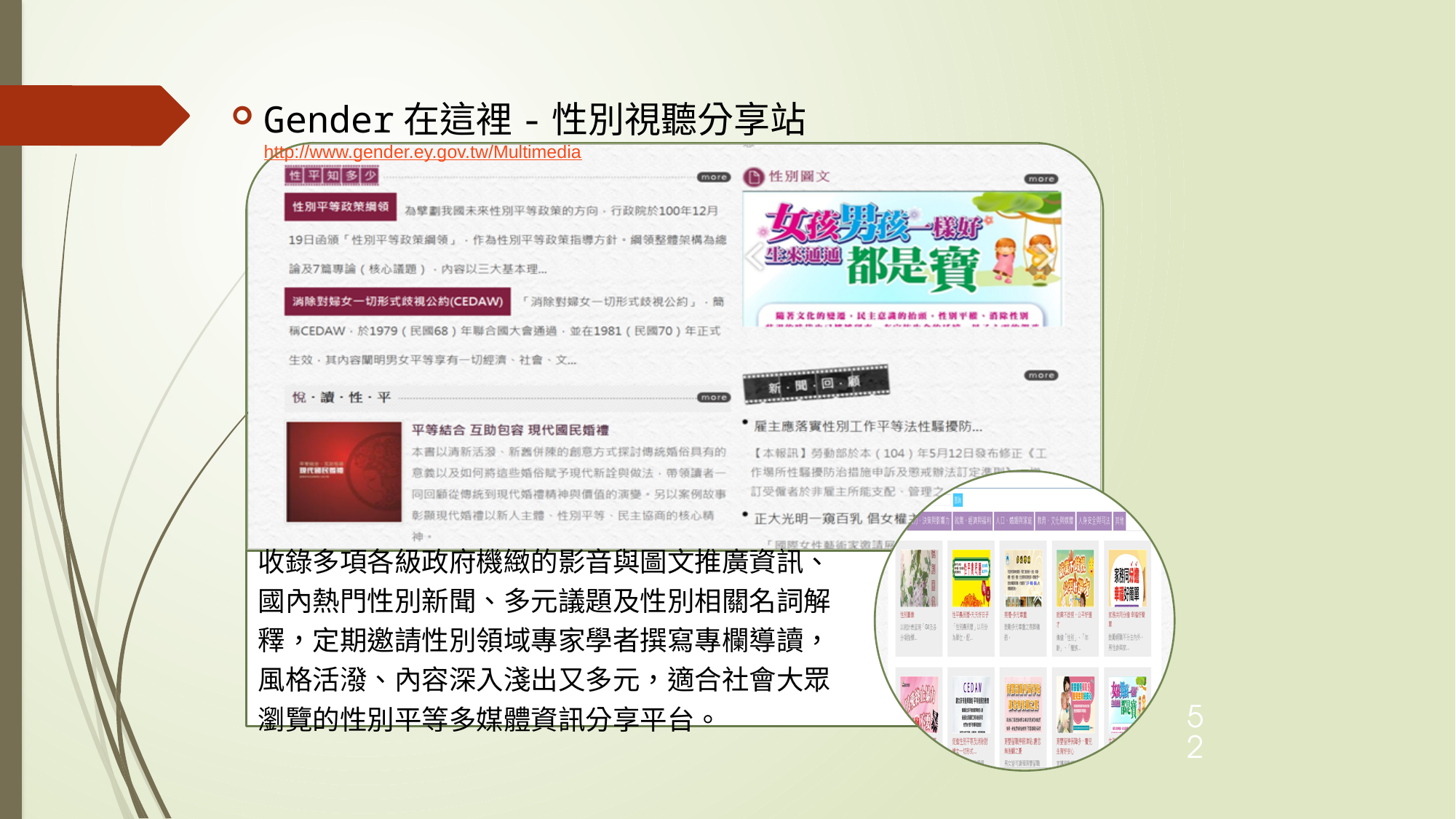

Gender在這裡-性別視聽分享站http://www.gender.ey.gov.tw/Multimedia

收錄多項各級政府機緻的影音與圖文推廣資訊、國內熱門性別新聞、多元議題及性別相關名詞解釋，定期邀請性別領域專家學者撰寫專欄導讀，風格活潑、內容深入淺出又多元，適合社會大眾瀏覽的性別平等多媒體資訊分享平台。
52